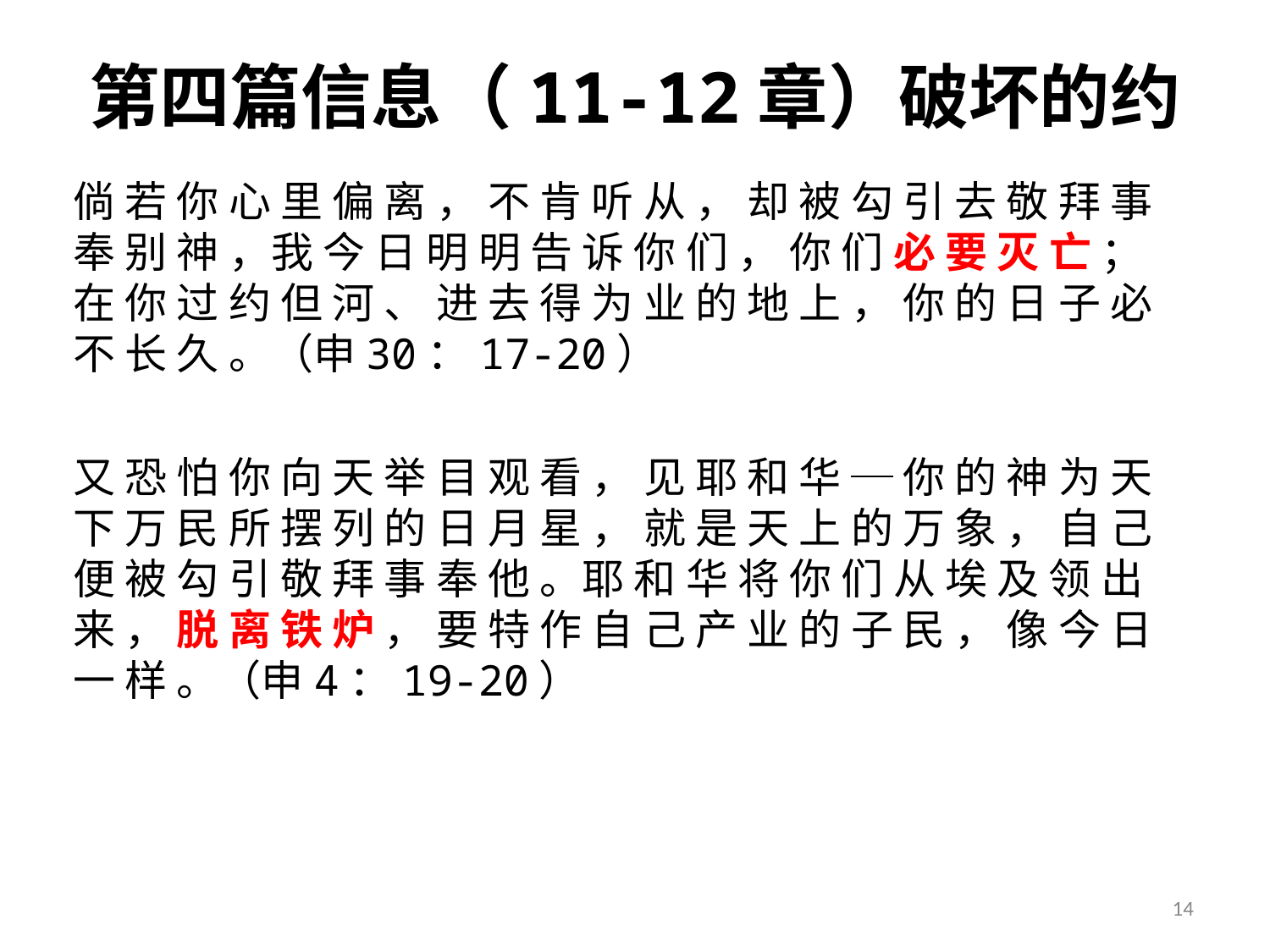

# 第四篇信息（11-12章）破坏的约
倘 若 你 心 里 偏 离 ， 不 肯 听 从 ， 却 被 勾 引 去 敬 拜 事 奉 别 神 ，我 今 日 明 明 告 诉 你 们 ， 你 们 必 要 灭 亡 ； 在 你 过 约 但 河 、 进 去 得 为 业 的 地 上 ， 你 的 日 子 必 不 长 久 。（申30：17-20）

又 恐 怕 你 向 天 举 目 观 看 ， 见 耶 和 华 ─ 你 的 神 为 天 下 万 民 所 摆 列 的 日 月 星 ， 就 是 天 上 的 万 象 ， 自 己 便 被 勾 引 敬 拜 事 奉 他 。耶 和 华 将 你 们 从 埃 及 领 出 来 ， 脱 离 铁 炉 ， 要 特 作 自 己 产 业 的 子 民 ， 像 今 日 一 样 。（申4：19-20）

14